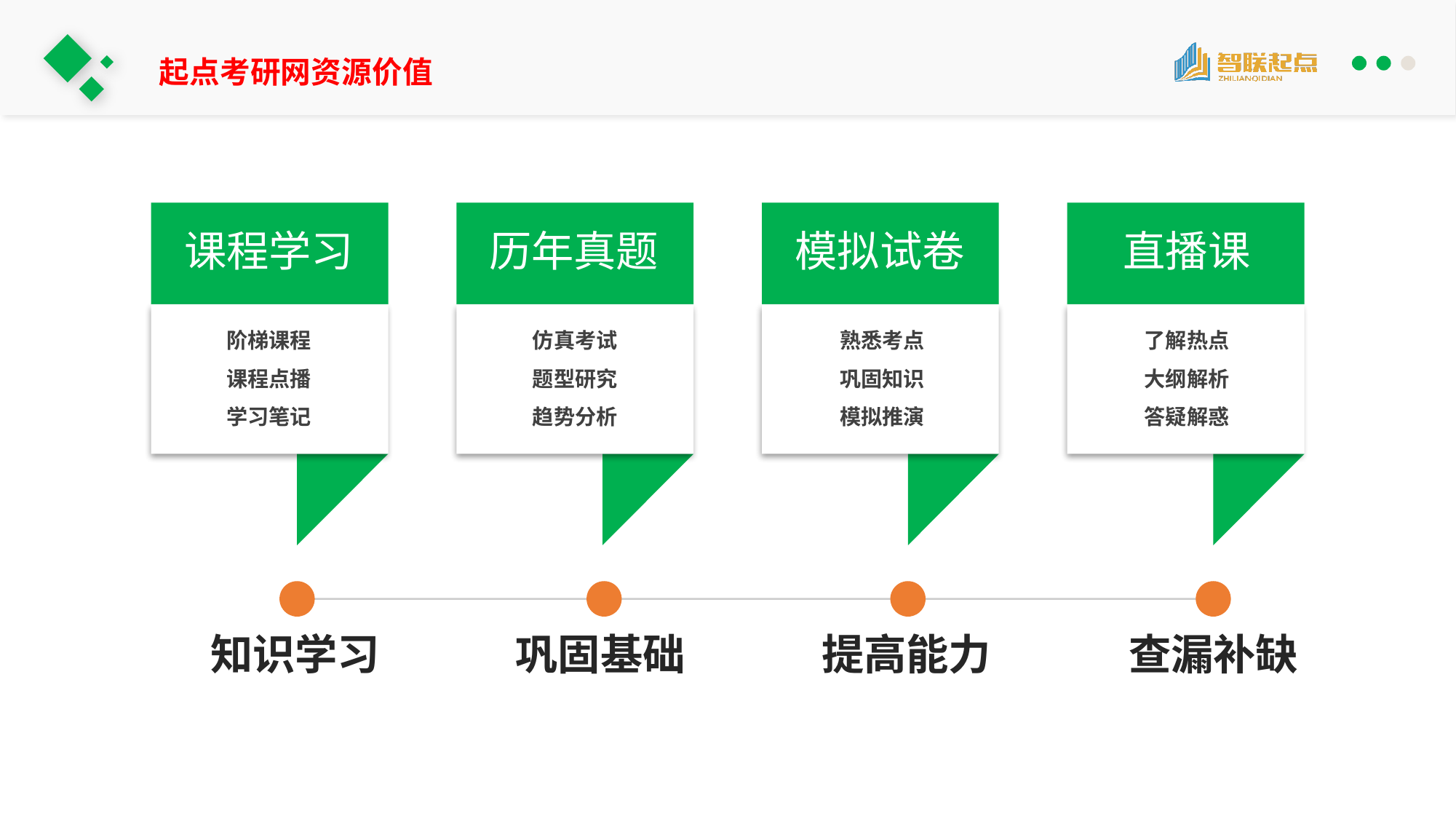

起点考研网资源价值

课程学习
历年真题
模拟试卷
直播课
阶梯课程
课程点播
学习笔记
仿真考试
题型研究
趋势分析
熟悉考点
巩固知识
模拟推演
了解热点
大纲解析
答疑解惑

知识学习
巩固基础
提高能力
查漏补缺